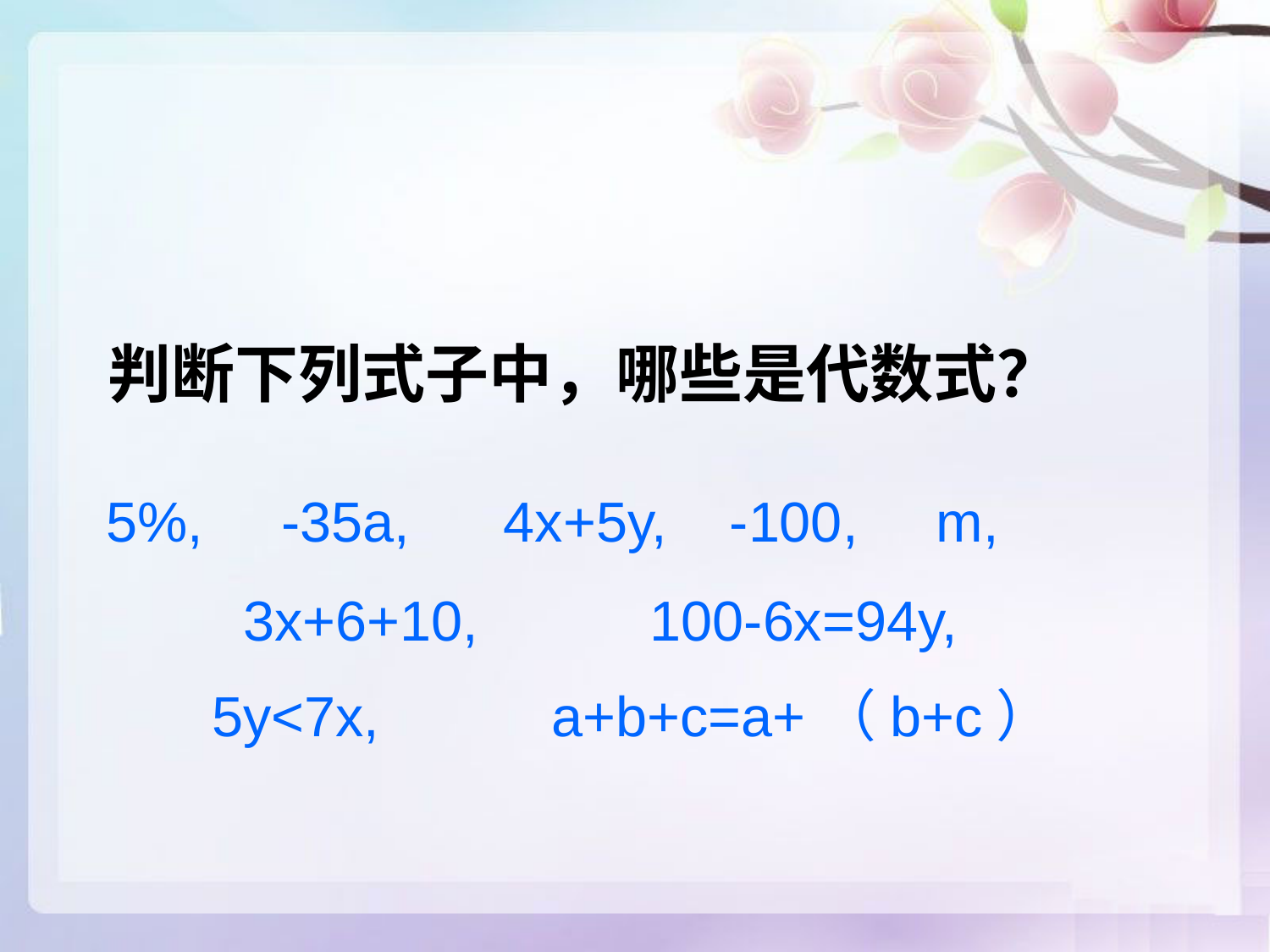

判断下列式子中，哪些是代数式？
 5%,     -35a,      4x+5y,    -100,     m,
          3x+6+10,           100-6x=94y,
        5y<7x,           a+b+c=a+（b+c）